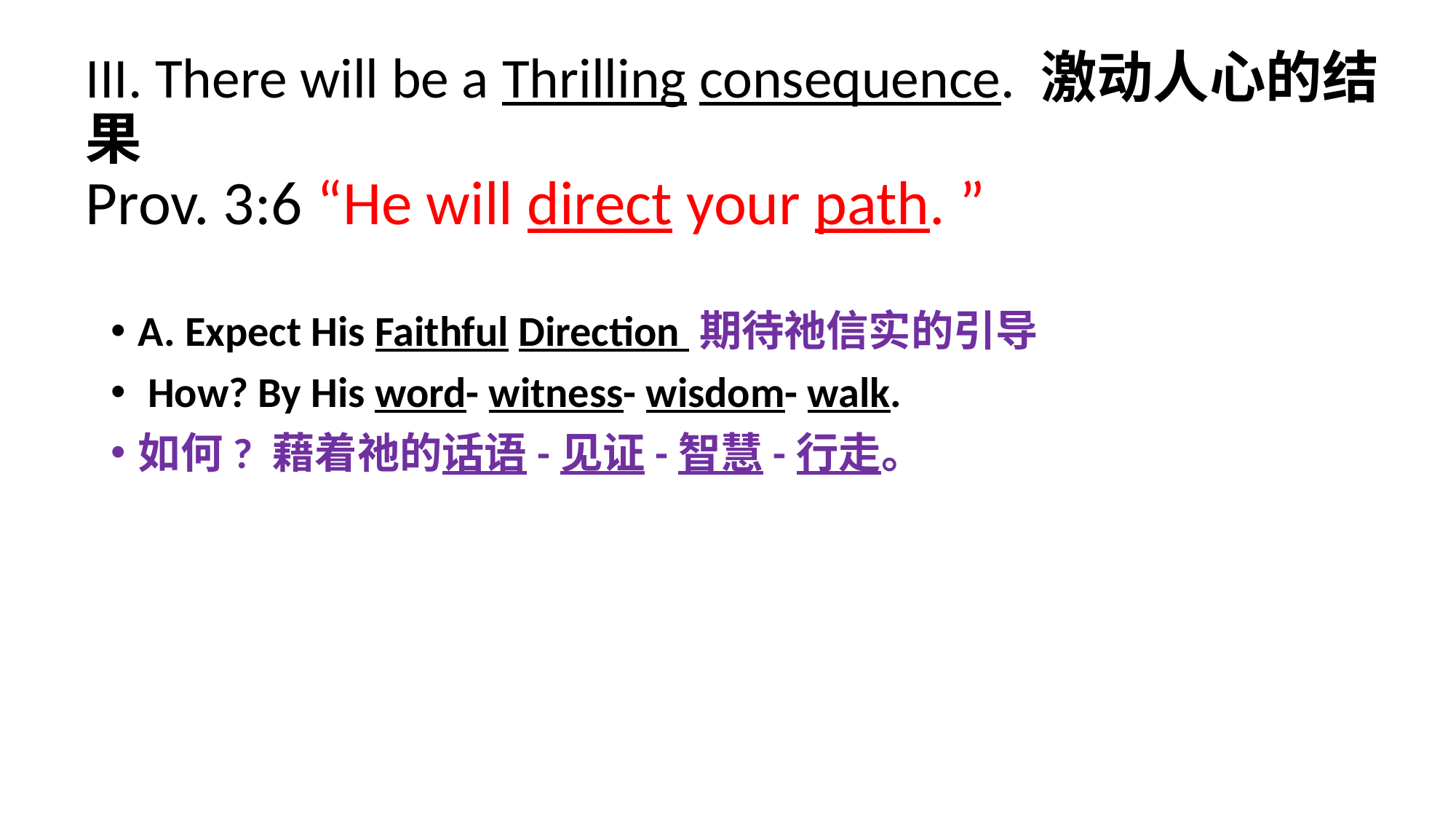

# III. There will be a Thrilling consequence. 激动人心的结果 Prov. 3:6 “He will direct your path. ”
A. Expect His Faithful Direction 期待祂信实的引导
 How? By His word- witness- wisdom- walk.
如何? 藉着祂的话语-见证-智慧-行走。